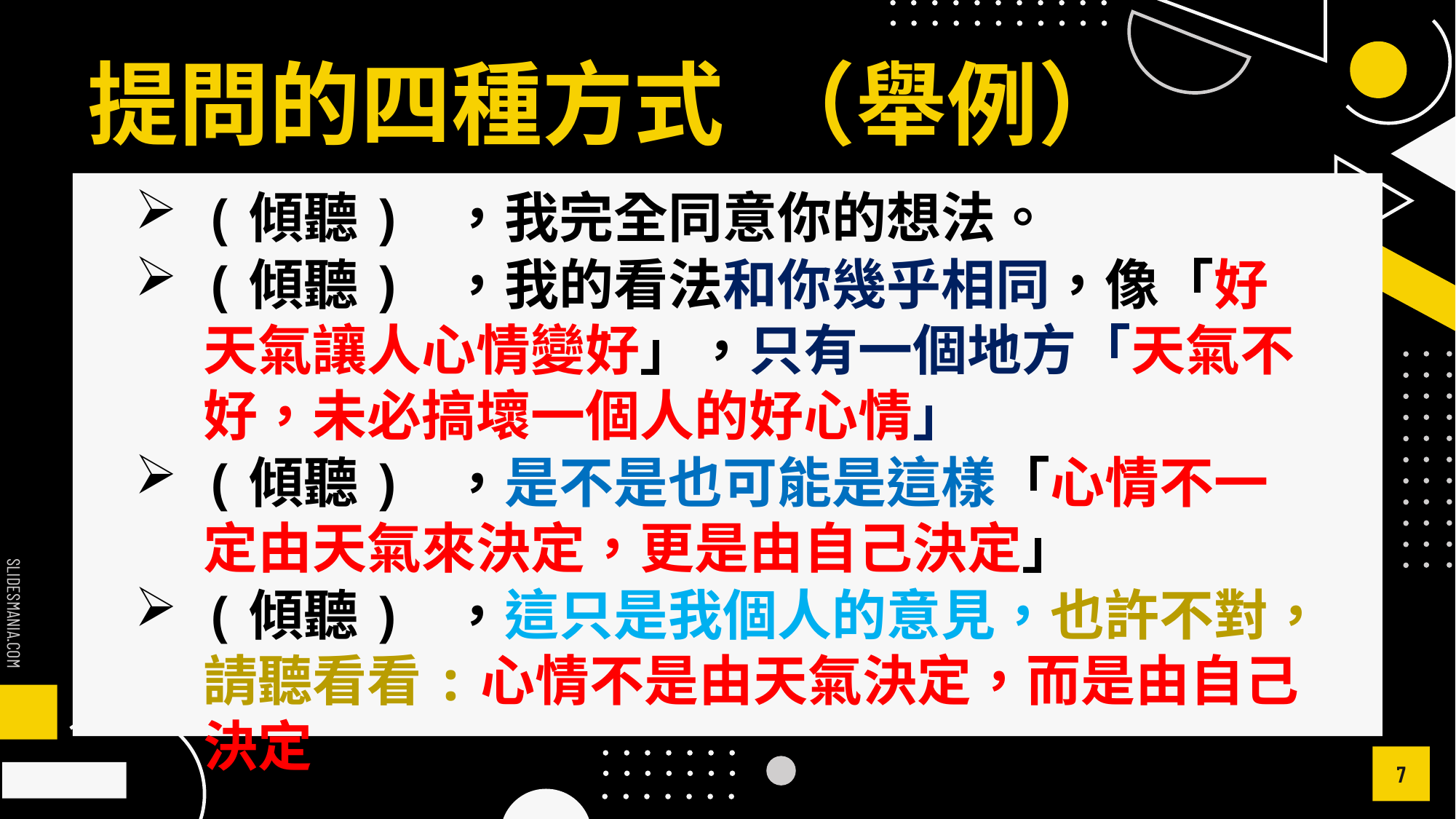

# 提問的四種方式  （舉例）
」
(傾聽) ，我完全同意你的想法。
(傾聽) ，我的看法和你幾乎相同，像「好天氣讓人心情變好」，只有一個地方「天氣不好，未必搞壞一個人的好心情」
(傾聽) ，是不是也可能是這樣「心情不一定由天氣來決定，更是由自己決定」
(傾聽) ，這只是我個人的意見，也許不對，請聽看看:心情不是由天氣決定，而是由自己決定

7